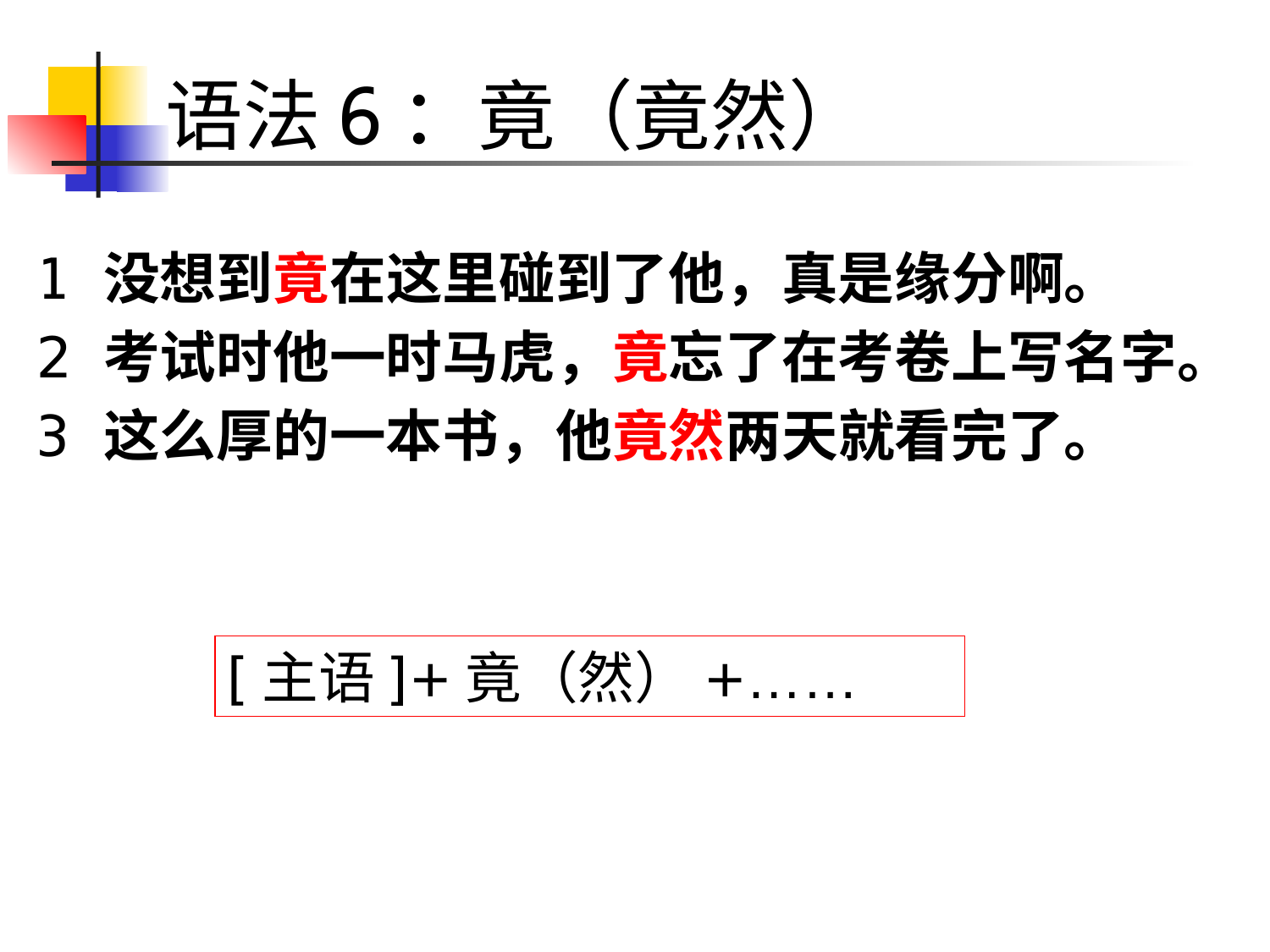

# 语法6：竟（竟然）
1 没想到竟在这里碰到了他，真是缘分啊。
2 考试时他一时马虎，竟忘了在考卷上写名字。
3 这么厚的一本书，他竟然两天就看完了。
[主语]+竟（然）+……